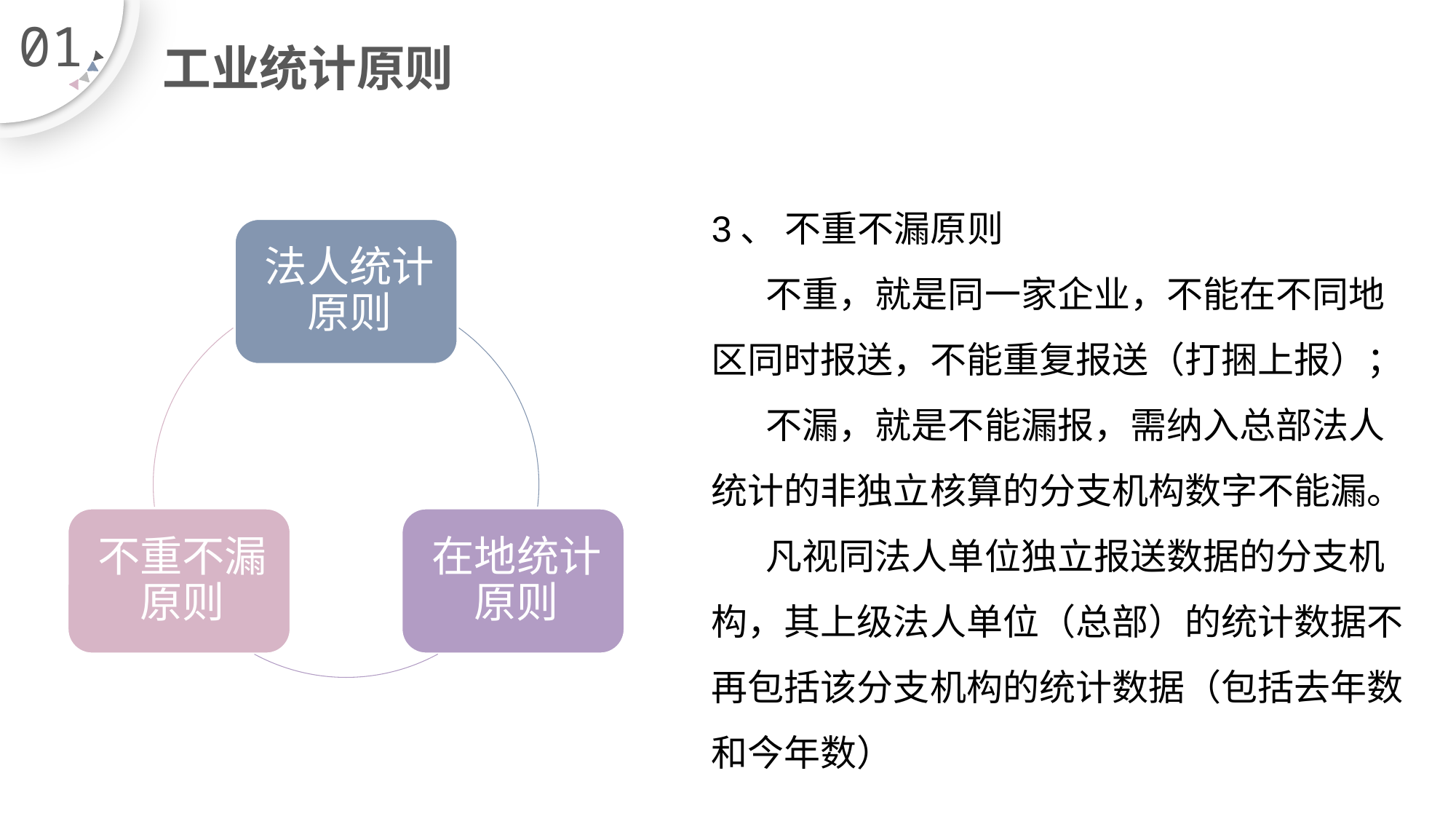

01

工业统计原则
3、 不重不漏原则
不重，就是同一家企业，不能在不同地区同时报送，不能重复报送（打捆上报）；
不漏，就是不能漏报，需纳入总部法人统计的非独立核算的分支机构数字不能漏。
凡视同法人单位独立报送数据的分支机构，其上级法人单位（总部）的统计数据不再包括该分支机构的统计数据（包括去年数和今年数）
法人统计原则
在地统计原则
不重不漏原则